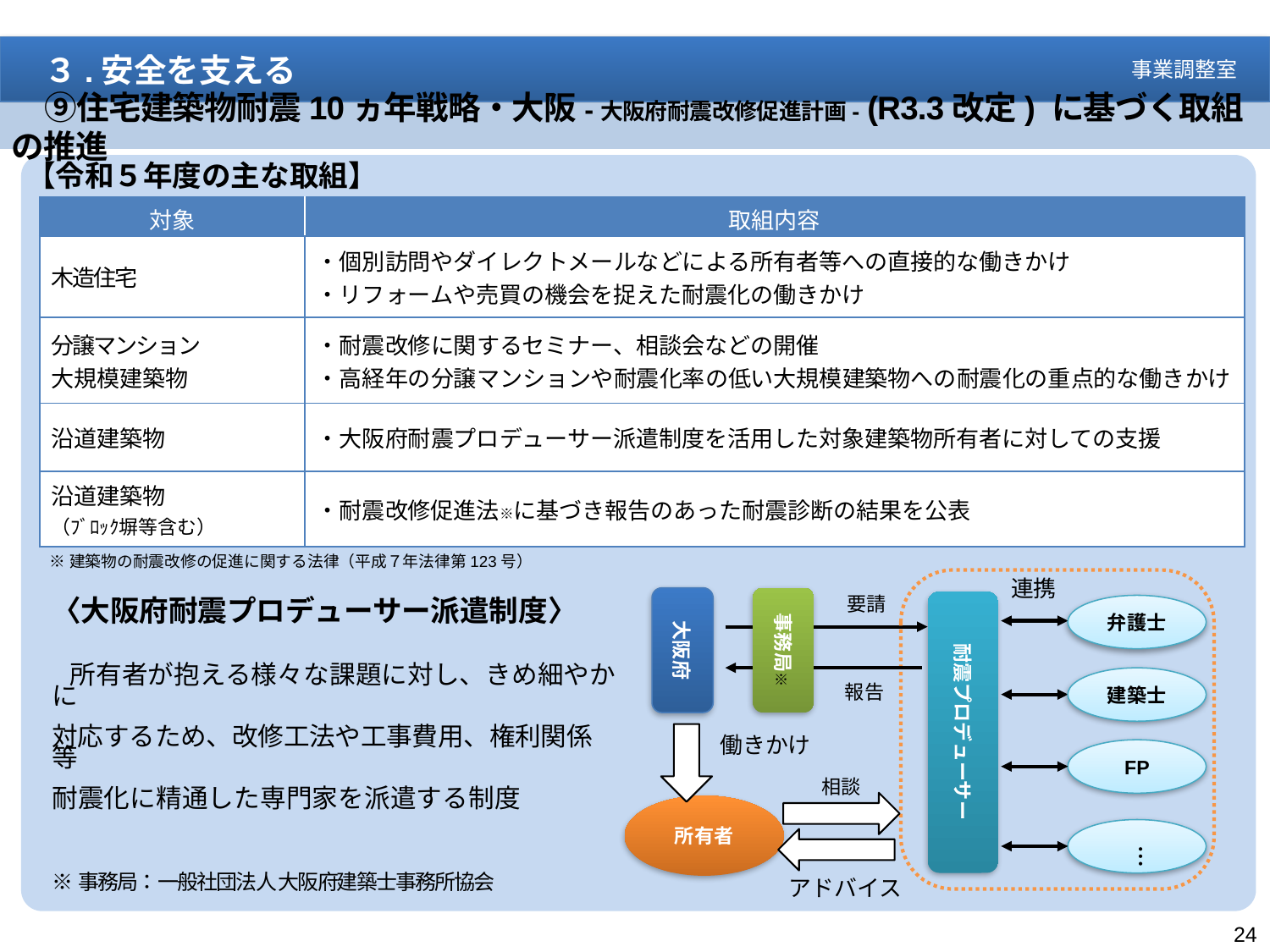

３.安全を支える
事業調整室
　⑨住宅建築物耐震10ヵ年戦略・大阪-大阪府耐震改修促進計画- (R3.3改定) に基づく取組の推進
【令和５年度の主な取組】

| 対象 | 取組内容 |
| --- | --- |
| 木造住宅 | ・個別訪問やダイレクトメールなどによる所有者等への直接的な働きかけ ・リフォームや売買の機会を捉えた耐震化の働きかけ |
| 分譲マンション 大規模建築物 | ・耐震改修に関するセミナー、相談会などの開催 ・高経年の分譲マンションや耐震化率の低い大規模建築物への耐震化の重点的な働きかけ |
| 沿道建築物 | ・大阪府耐震プロデューサー派遣制度を活用した対象建築物所有者に対しての支援 |
| 沿道建築物 （ﾌﾞﾛｯｸ塀等含む） | ・耐震改修促進法※に基づき報告のあった耐震診断の結果を公表 |
担当：都市防災課
※建築物の耐震改修の促進に関する法律（平成７年法律第123号）
連携

要請
事務局※
大阪府
耐震プロデューサー
弁護士
報告
建築士
働きかけ

FP
相談

所有者

アドバイス
〈大阪府耐震プロデューサー派遣制度〉

  所有者が抱える様々な課題に対し、きめ細やかに
対応するため、改修工法や工事費用、権利関係等
耐震化に精通した専門家を派遣する制度

※事務局：一般社団法人 大阪府建築士事務所協会
…
24
・・